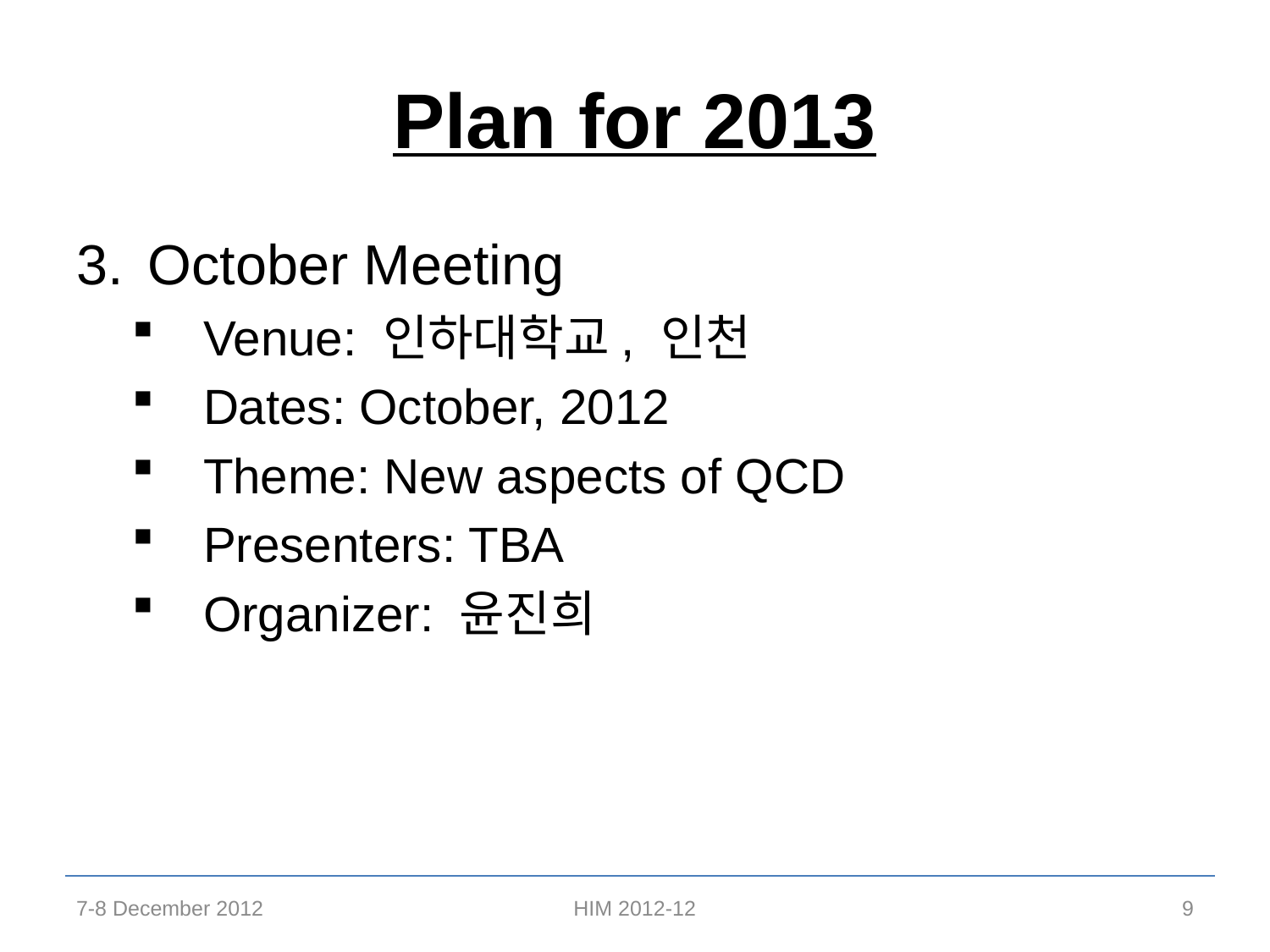

# Plan for 2013
October Meeting
Venue: 인하대학교, 인천
Dates: October, 2012
Theme: New aspects of QCD
Presenters: TBA
Organizer: 윤진희
7-8 December 2012
HIM 2012-12
9